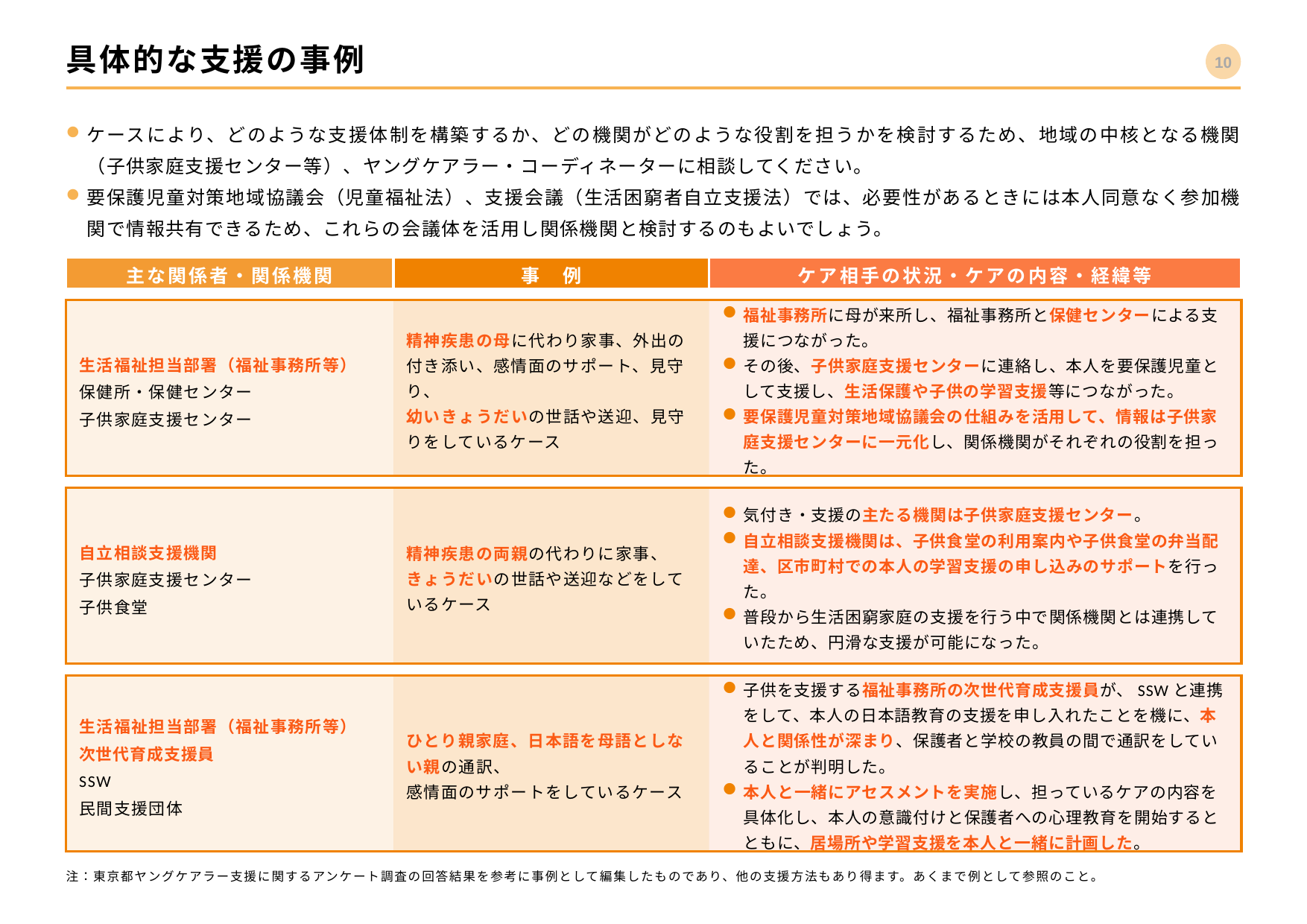

# 具体的な支援の事例
10
ケースにより、どのような支援体制を構築するか、どの機関がどのような役割を担うかを検討するため、地域の中核となる機関（子供家庭支援センター等）、ヤングケアラー・コーディネーターに相談してください。
要保護児童対策地域協議会（児童福祉法）、支援会議（生活困窮者自立支援法）では、必要性があるときには本人同意なく参加機関で情報共有できるため、これらの会議体を活用し関係機関と検討するのもよいでしょう。
主な関係者・関係機関
事　例
ケア相手の状況・ケアの内容・経緯等
生活福祉担当部署（福祉事務所等）
保健所・保健センター
子供家庭支援センター

精神疾患の母に代わり家事、外出の付き添い、感情面のサポート、見守り、
幼いきょうだいの世話や送迎、見守りをしているケース
福祉事務所に母が来所し、福祉事務所と保健センターによる支援につながった。
その後、子供家庭支援センターに連絡し、本人を要保護児童として支援し、生活保護や子供の学習支援等につながった。
要保護児童対策地域協議会の仕組みを活用して、情報は子供家庭支援センターに一元化し、関係機関がそれぞれの役割を担った。
自立相談支援機関
子供家庭支援センター
子供食堂

精神疾患の両親の代わりに家事、
きょうだいの世話や送迎などをしているケース
気付き・支援の主たる機関は子供家庭支援センター。
自立相談支援機関は、子供食堂の利用案内や子供食堂の弁当配達、区市町村での本人の学習支援の申し込みのサポートを行った。
普段から生活困窮家庭の支援を行う中で関係機関とは連携していたため、円滑な支援が可能になった。
生活福祉担当部署（福祉事務所等）
次世代育成支援員
SSW
民間支援団体

ひとり親家庭、日本語を母語としない親の通訳、
感情面のサポートをしているケース
子供を支援する福祉事務所の次世代育成支援員が、SSWと連携をして、本人の日本語教育の支援を申し入れたことを機に、本人と関係性が深まり、保護者と学校の教員の間で通訳をしていることが判明した。
本人と一緒にアセスメントを実施し、担っているケアの内容を具体化し、本人の意識付けと保護者への心理教育を開始するとともに、居場所や学習支援を本人と一緒に計画した。
注：東京都ヤングケアラー支援に関するアンケート調査の回答結果を参考に事例として編集したものであり、他の支援方法もあり得ます。あくまで例として参照のこと。